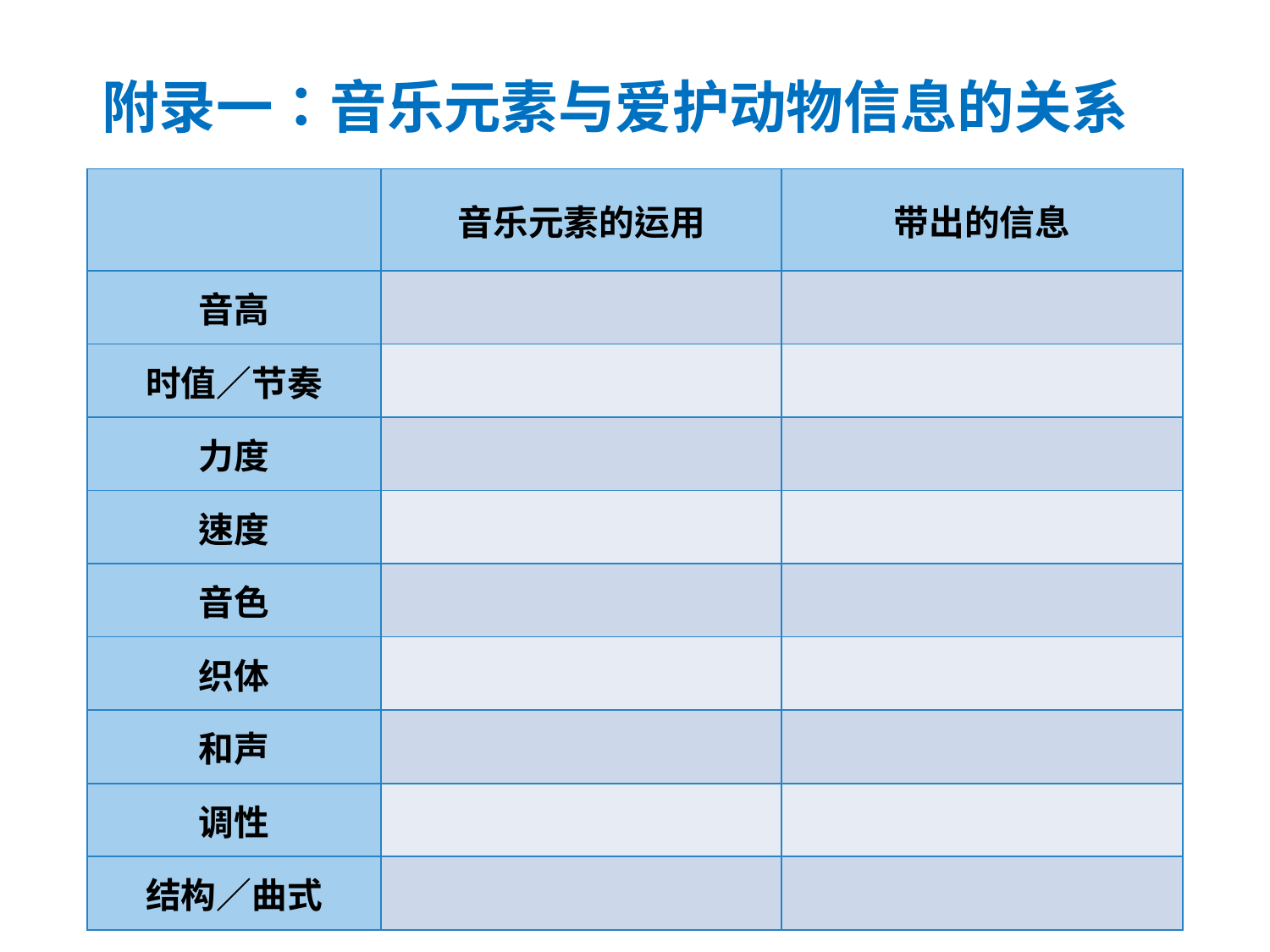

# 附录一：音乐元素与爱护动物信息的关系
|  | 音乐元素的运用 | 带出的信息 |
| --- | --- | --- |
| 音高 |  |  |
| 时值／节奏 |  |  |
| 力度 |  |  |
| 速度 |  |  |
| 音色 |  |  |
| 织体 |  |  |
| 和声 |  |  |
| 调性 |  |  |
| 结构／曲式 |  |  |